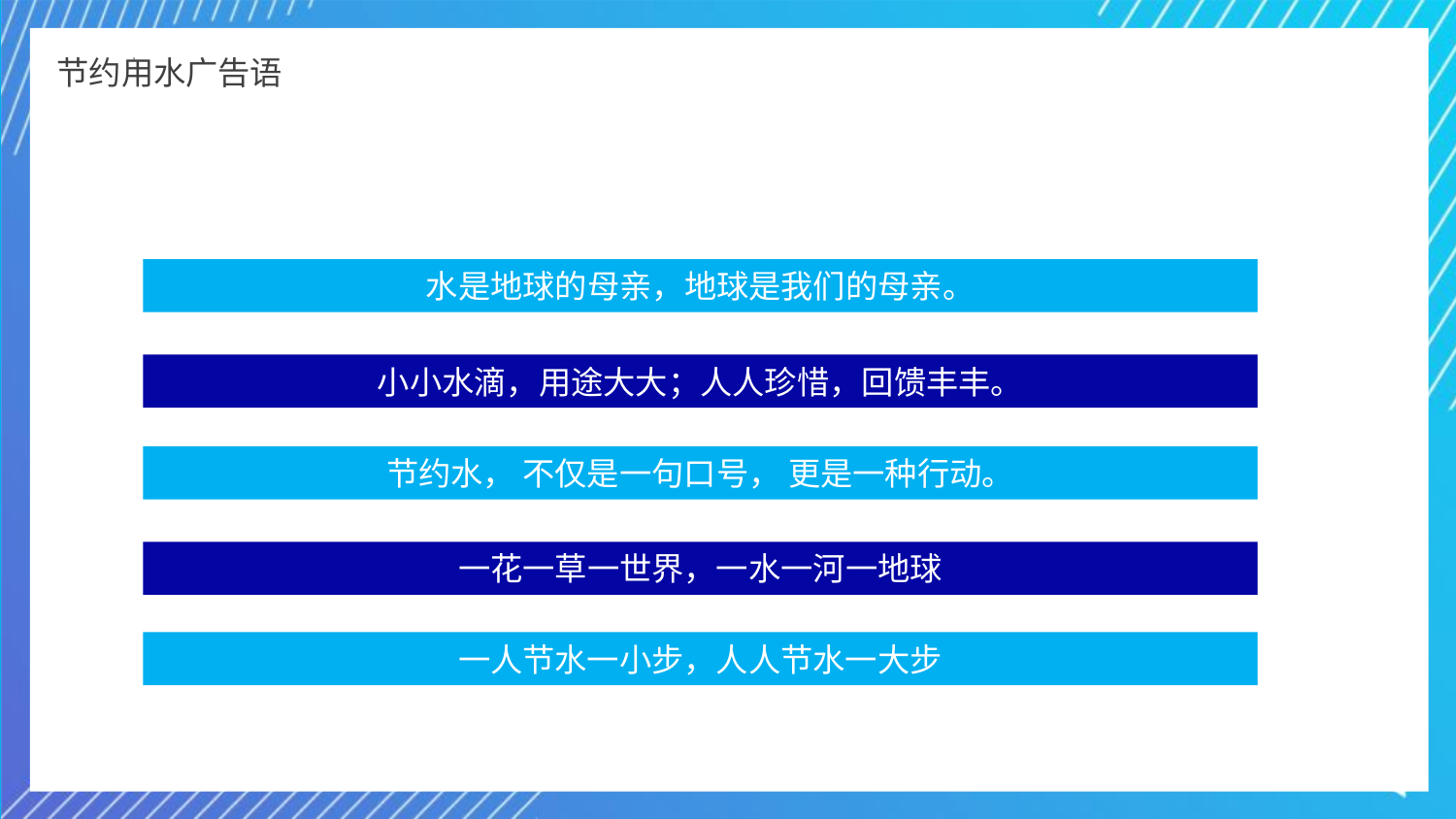

水是地球的母亲，地球是我们的母亲。
小小水滴，用途大大；人人珍惜，回馈丰丰。
节约水， 不仅是一句口号， 更是一种行动。
一花一草一世界，一水一河一地球
一人节水一小步，人人节水一大步